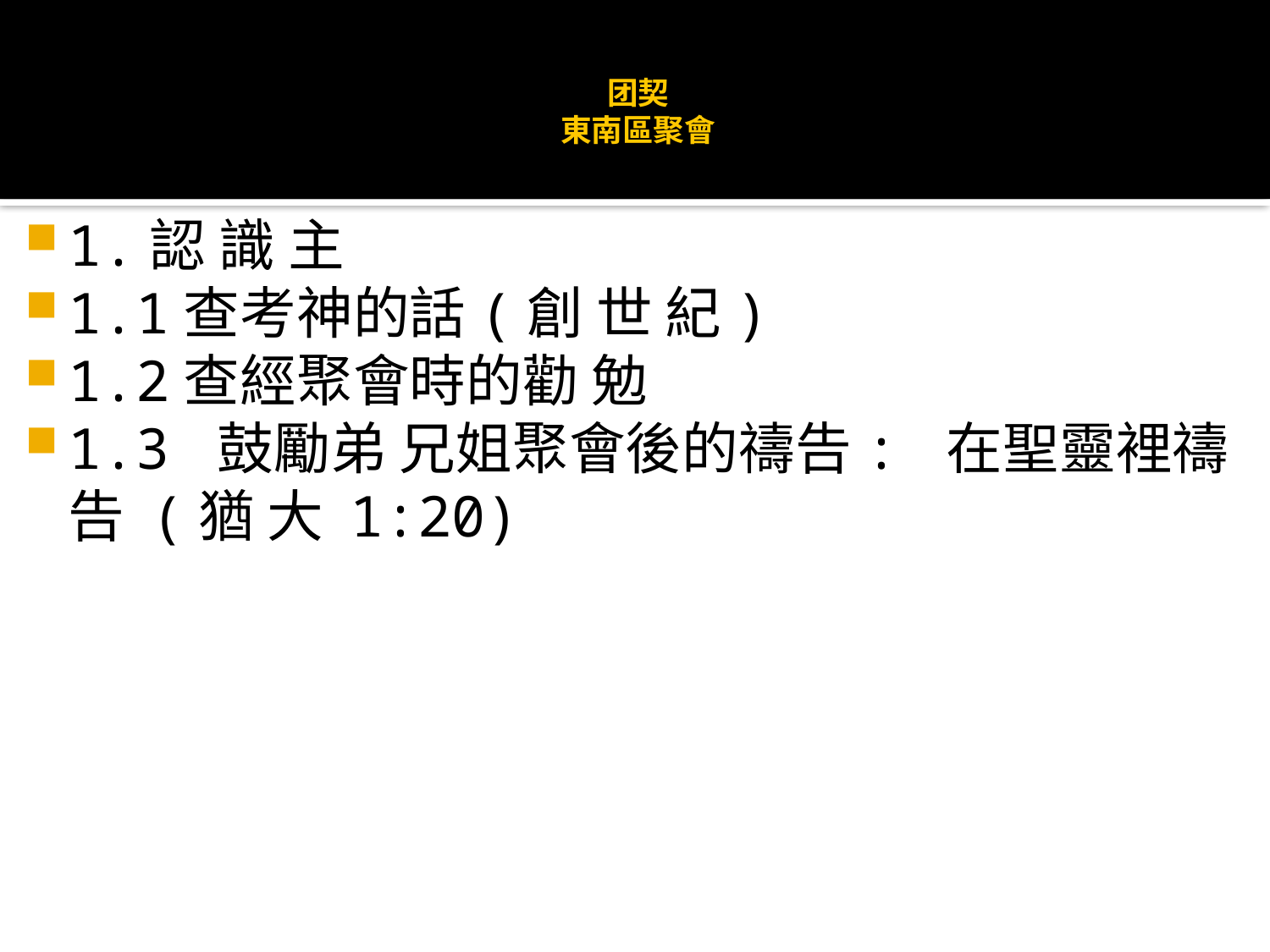

# 团契 東南區聚會
1.認 識 主
1.1查考神的話(創 世 紀)
1.2查經聚會時的勸 勉
1.3 鼓勵弟 兄姐聚會後的禱告: 在聖靈裡禱告 (猶 大 1:20)